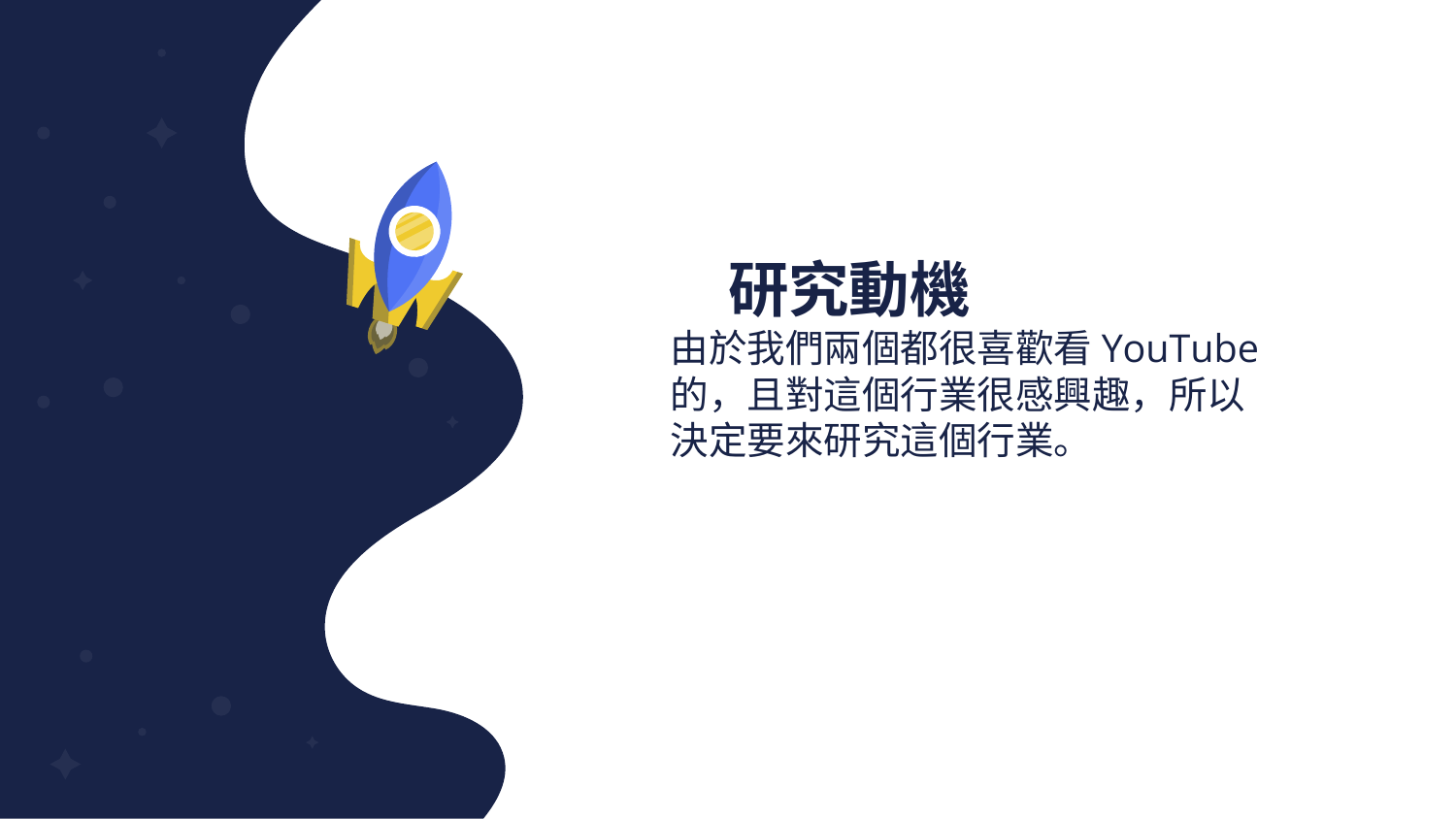

# 研究動機
由於我們兩個都很喜歡看YouTube的，且對這個行業很感興趣，所以決定要來研究這個行業。